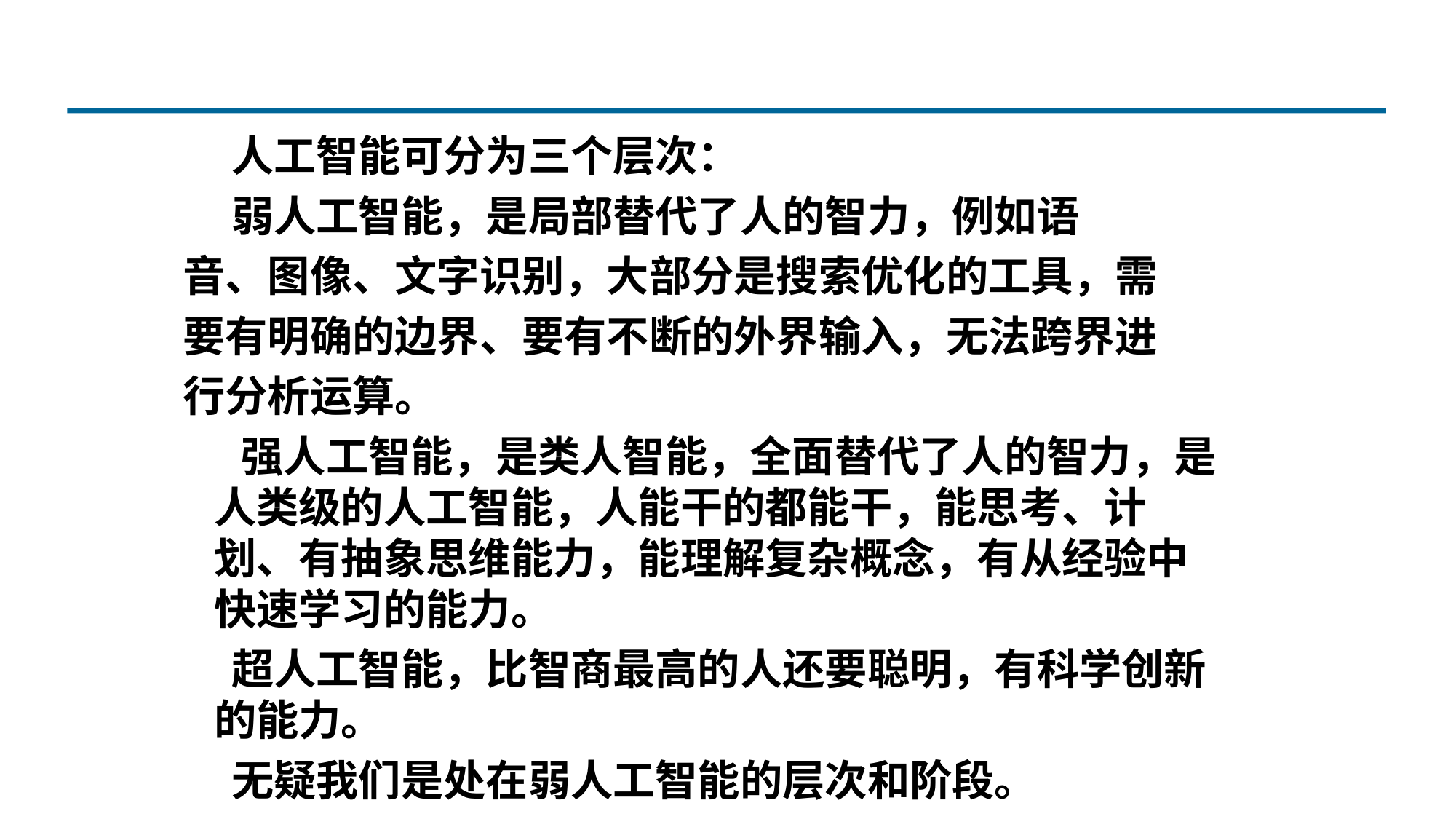

#
    人工智能可分为三个层次：
    弱人工智能，是局部替代了人的智力，例如语
音、图像、文字识别，大部分是搜索优化的工具，需
要有明确的边界、要有不断的外界输入，无法跨界进
行分析运算。
     强人工智能，是类人智能，全面替代了人的智力，是人类级的人工智能，人能干的都能干，能思考、计划、有抽象思维能力，能理解复杂概念，有从经验中快速学习的能力。
    超人工智能，比智商最高的人还要聪明，有科学创新的能力。
    无疑我们是处在弱人工智能的层次和阶段。